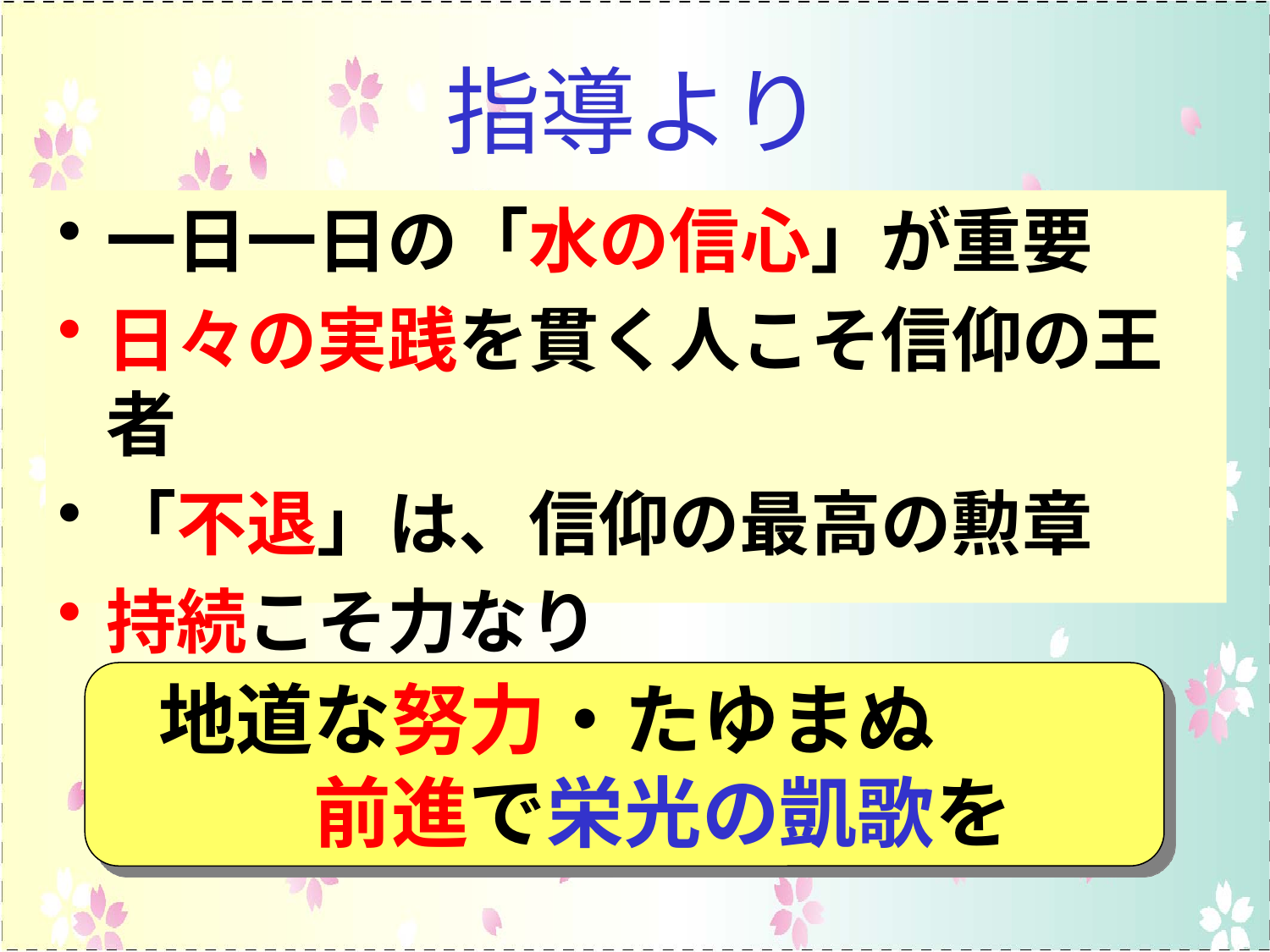

# 指導より
一日一日の「水の信心」が重要
日々の実践を貫く人こそ信仰の王者
「不退」は、信仰の最高の勲章
持続こそ力なり
地道な努力・たゆまぬ
　前進で栄光の凱歌を